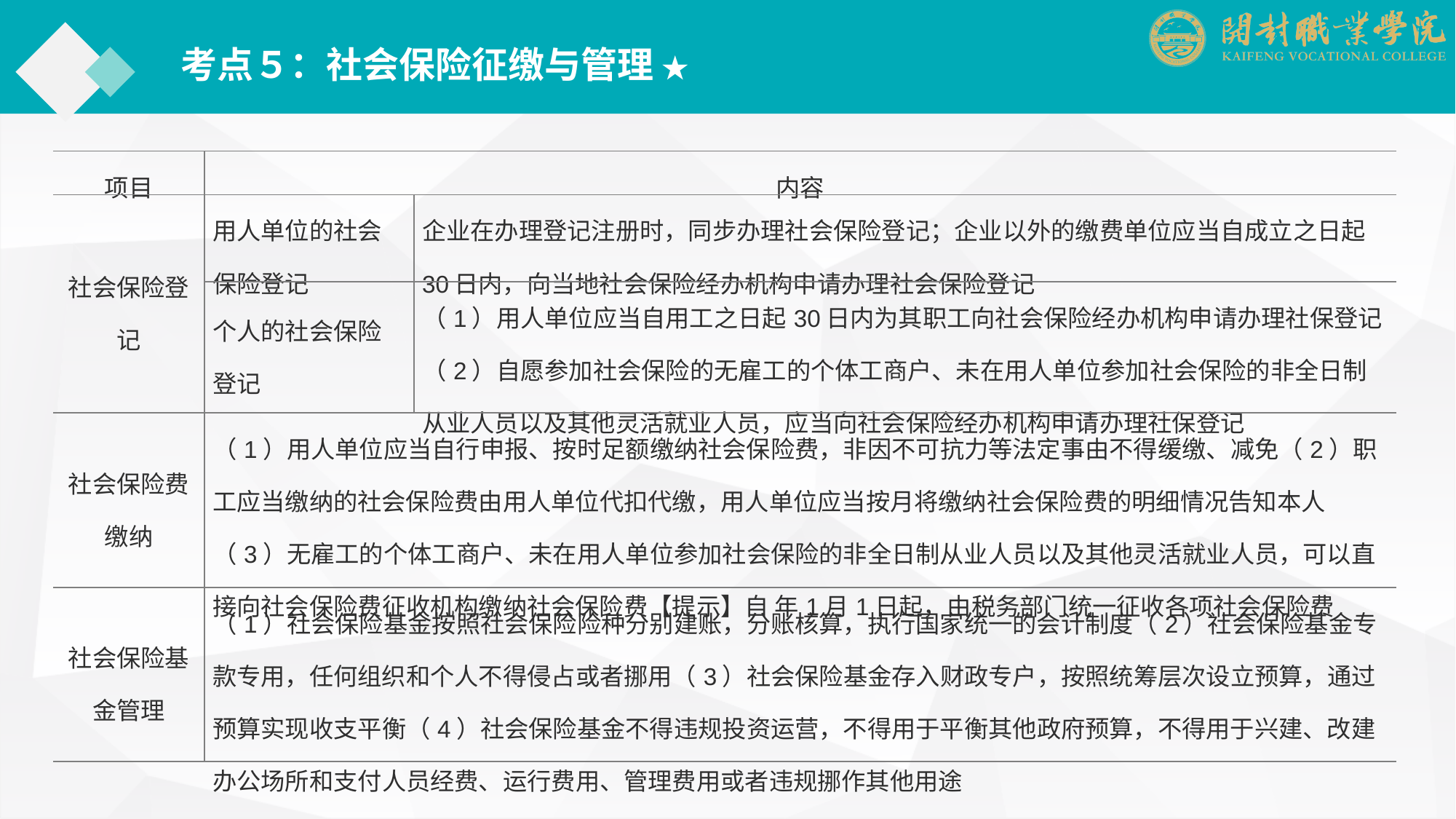

考点５：社会保险征缴与管理 ★
| 项目 | 内容 |  |
| --- | --- | --- |
| 社会保险登记 | 用人单位的社会保险登记 | 企业在办理登记注册时，同步办理社会保险登记；企业以外的缴费单位应当自成立之日起30日内，向当地社会保险经办机构申请办理社会保险登记 |
|  | 个人的社会保险登记 | （1）用人单位应当自用工之日起30日内为其职工向社会保险经办机构申请办理社保登记（2）自愿参加社会保险的无雇工的个体工商户、未在用人单位参加社会保险的非全日制从业人员以及其他灵活就业人员，应当向社会保险经办机构申请办理社保登记 |
| 社会保险费缴纳 | （1）用人单位应当自行申报、按时足额缴纳社会保险费，非因不可抗力等法定事由不得缓缴、减免（2）职工应当缴纳的社会保险费由用人单位代扣代缴，用人单位应当按月将缴纳社会保险费的明细情况告知本人（3）无雇工的个体工商户、未在用人单位参加社会保险的非全日制从业人员以及其他灵活就业人员，可以直接向社会保险费征收机构缴纳社会保险费【提示】自 年1月1日起，由税务部门统一征收各项社会保险费 |  |
| 社会保险基金管理 | （1）社会保险基金按照社会保险险种分别建账，分账核算，执行国家统一的会计制度（2）社会保险基金专款专用，任何组织和个人不得侵占或者挪用（3）社会保险基金存入财政专户，按照统筹层次设立预算，通过预算实现收支平衡（4）社会保险基金不得违规投资运营，不得用于平衡其他政府预算，不得用于兴建、改建办公场所和支付人员经费、运行费用、管理费用或者违规挪作其他用途 |  |